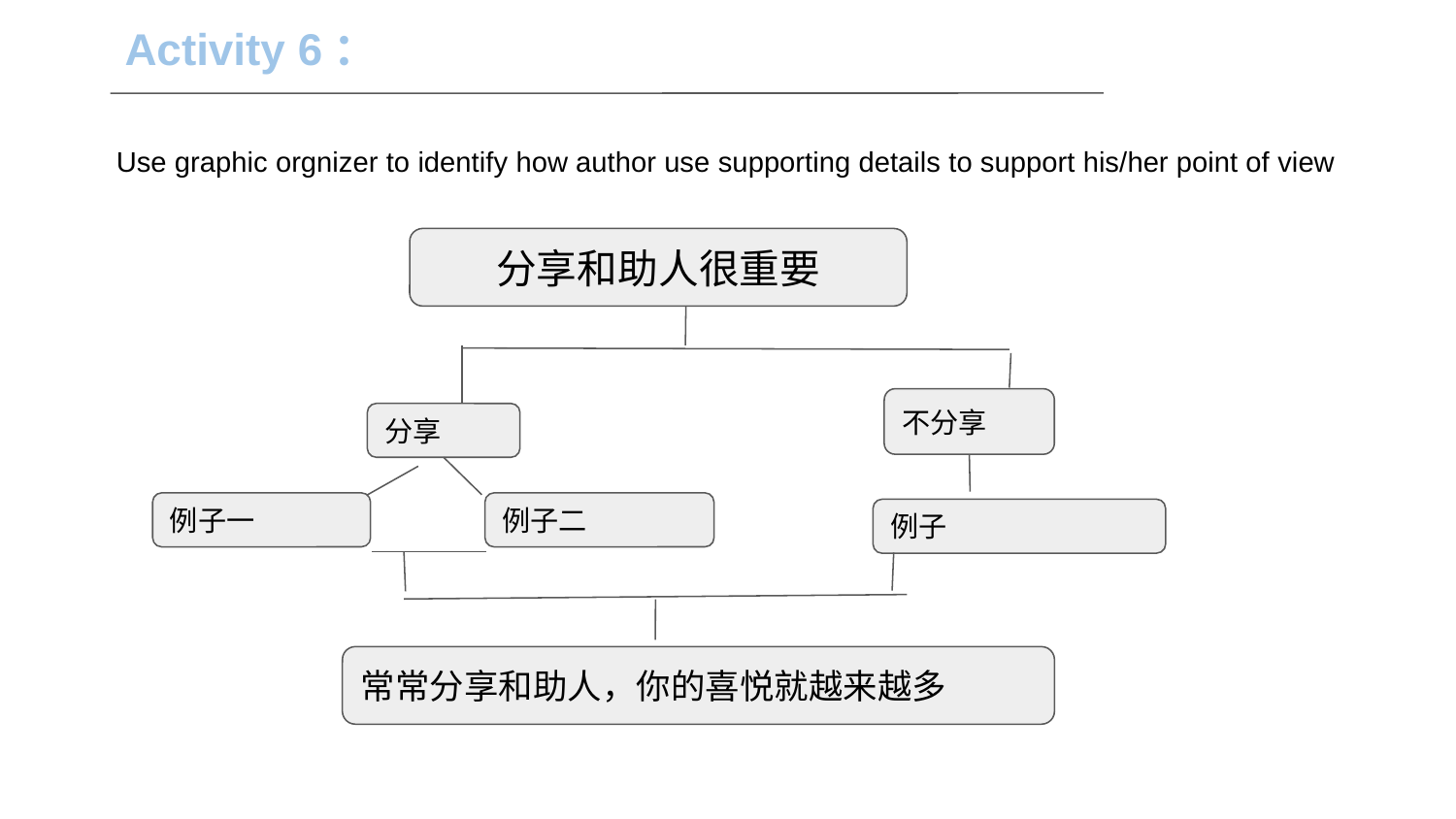

Activity 6：

Use graphic orgnizer to identify how author use supporting details to support his/her point of view
分享和助人很重要
不分享
分享
例子一
例子二
例子

常常分享和助人，你的喜悦就越来越多